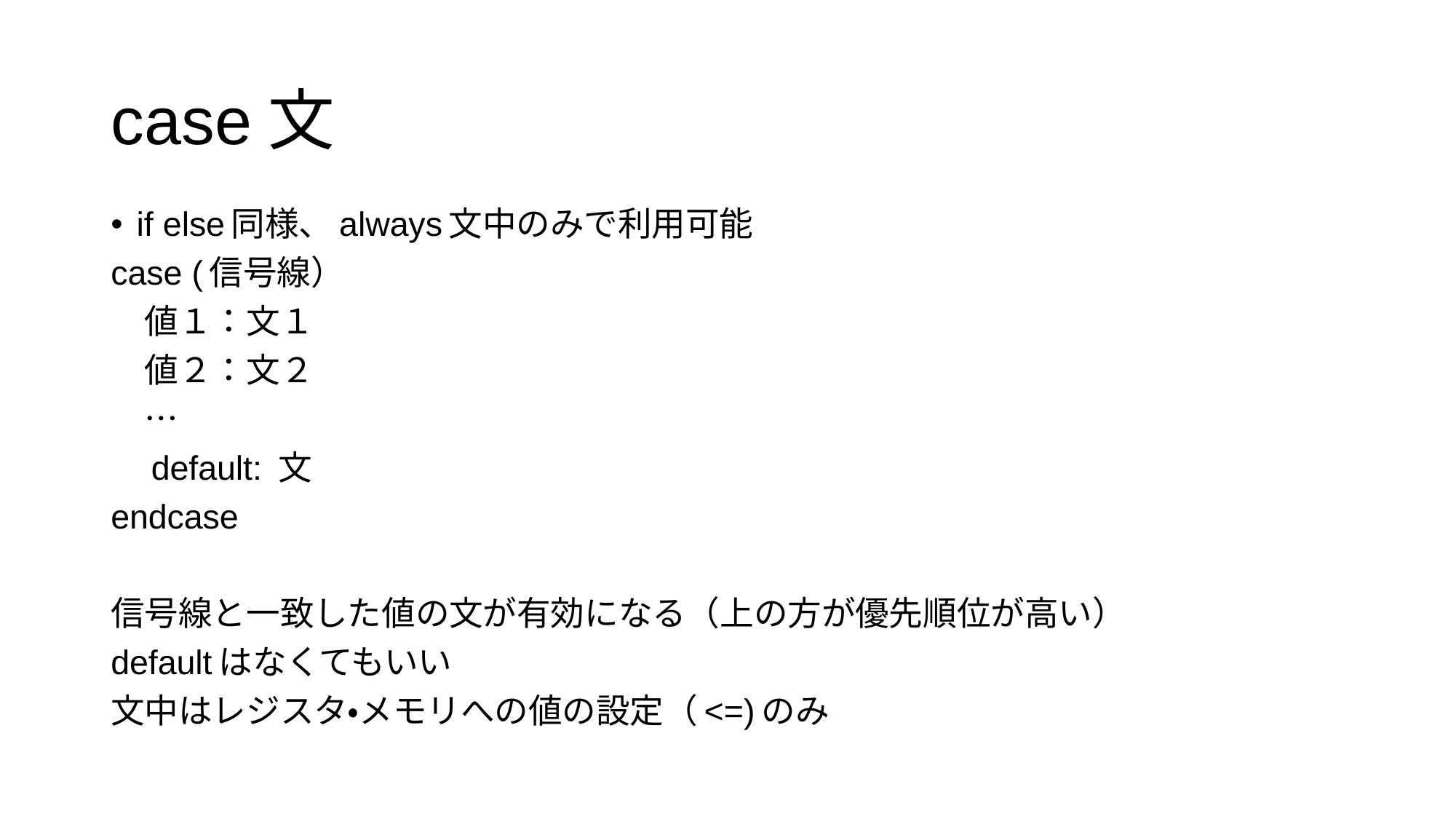

# case文
if else同様、always文中のみで利用可能
case (信号線）
　値１：文１
　値２：文２
　…
　default: 文
endcase

信号線と一致した値の文が有効になる（上の方が優先順位が高い）
defaultはなくてもいい
文中はレジスタ・メモリへの値の設定（<=)のみ